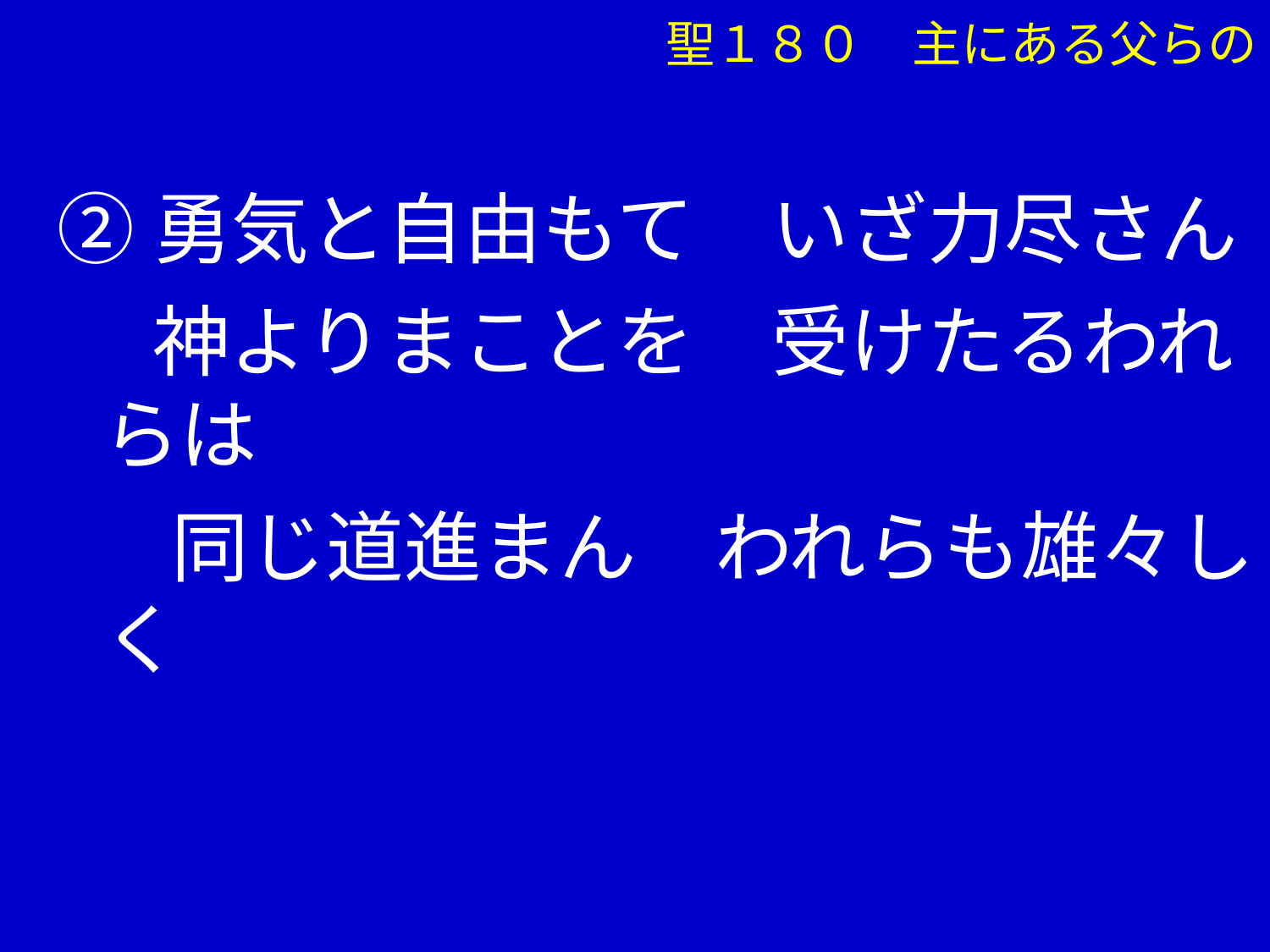

聖１８０　主にある父らの

②勇気と自由もて　いざ力尽さん
　 神よりまことを　受けたるわれらは
 　同じ道進まん　われらも雄々しく